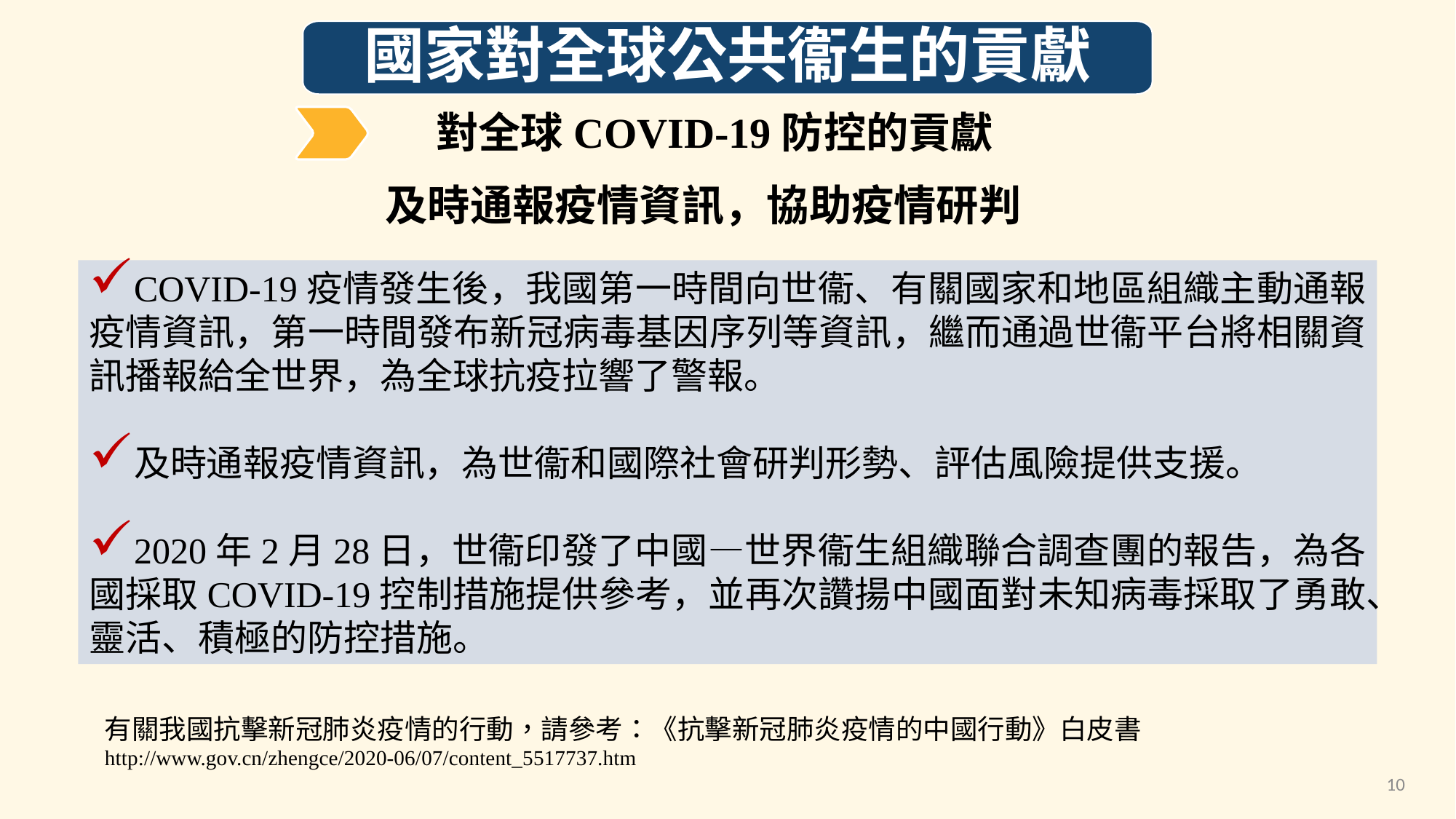

國家對全球公共衞生的貢獻
對全球COVID-19防控的貢獻

及時通報疫情資訊，協助疫情研判
COVID-19疫情發生後，我國第一時間向世衞、有關國家和地區組織主動通報疫情資訊，第一時間發布新冠病毒基因序列等資訊，繼而通過世衞平台將相關資訊播報給全世界，為全球抗疫拉響了警報。

及時通報疫情資訊，為世衞和國際社會研判形勢、評估風險提供支援。

2020年2月28日，世衞印發了中國—世界衞生組織聯合調查團的報告，為各國採取COVID-19控制措施提供參考，並再次讚揚中國面對未知病毒採取了勇敢、靈活、積極的防控措施。
有關我國抗擊新冠肺炎疫情的行動，請參考：《抗擊新冠肺炎疫情的中國行動》白皮書
http://www.gov.cn/zhengce/2020-06/07/content_5517737.htm
10